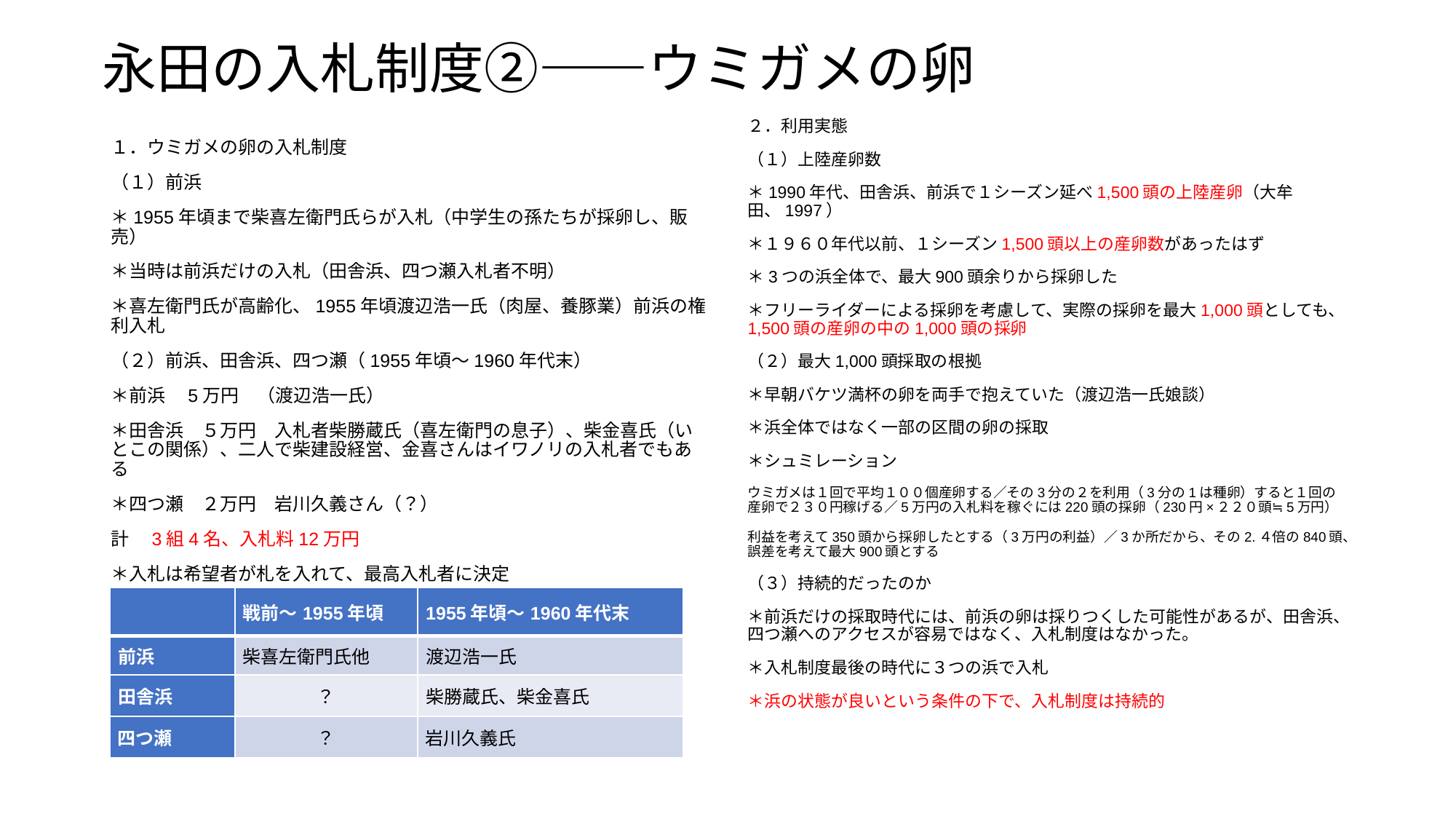

# 永田の入札制度②――ウミガメの卵
２．利用実態
（１）上陸産卵数
＊1990年代、田舎浜、前浜で１シーズン延べ1,500頭の上陸産卵（大牟田、1997）
＊１９６０年代以前、１シーズン1,500頭以上の産卵数があったはず
＊3つの浜全体で、最大900頭余りから採卵した
＊フリーライダーによる採卵を考慮して、実際の採卵を最大1,000頭としても、1,500頭の産卵の中の1,000頭の採卵
（２）最大1,000頭採取の根拠
＊早朝バケツ満杯の卵を両手で抱えていた（渡辺浩一氏娘談）
＊浜全体ではなく一部の区間の卵の採取
＊シュミレーション
ウミガメは１回で平均１００個産卵する／その3分の２を利用（3分の1は種卵）すると１回の産卵で２３０円稼げる／5万円の入札料を稼ぐには220頭の採卵（230円×２２０頭≒5万円）
利益を考えて350頭から採卵したとする（3万円の利益）／3か所だから、その2.４倍の840頭、誤差を考えて最大900頭とする
（３）持続的だったのか
＊前浜だけの採取時代には、前浜の卵は採りつくした可能性があるが、田舎浜、四つ瀬へのアクセスが容易ではなく、入札制度はなかった。
＊入札制度最後の時代に３つの浜で入札
＊浜の状態が良いという条件の下で、入札制度は持続的

１．ウミガメの卵の入札制度
（１）前浜
＊1955年頃まで柴喜左衛門氏らが入札（中学生の孫たちが採卵し、販売）
＊当時は前浜だけの入札（田舎浜、四つ瀬入札者不明）
＊喜左衛門氏が高齢化、1955年頃渡辺浩一氏（肉屋、養豚業）前浜の権利入札
（２）前浜、田舎浜、四つ瀬（1955年頃～1960年代末）
＊前浜　5万円　（渡辺浩一氏）
＊田舎浜　５万円　入札者柴勝蔵氏（喜左衛門の息子）、柴金喜氏（いとこの関係）、二人で柴建設経営、金喜さんはイワノリの入札者でもある
＊四つ瀬　２万円　岩川久義さん（？）
計　3組4名、入札料12万円
＊入札は希望者が札を入れて、最高入札者に決定

|  | 戦前～1955年頃 | 1955年頃～1960年代末 |
| --- | --- | --- |
| 前浜 | 柴喜左衛門氏他 | 渡辺浩一氏 |
| 田舎浜 | ？ | 柴勝蔵氏、柴金喜氏 |
| 四つ瀬 | ？ | 岩川久義氏 |